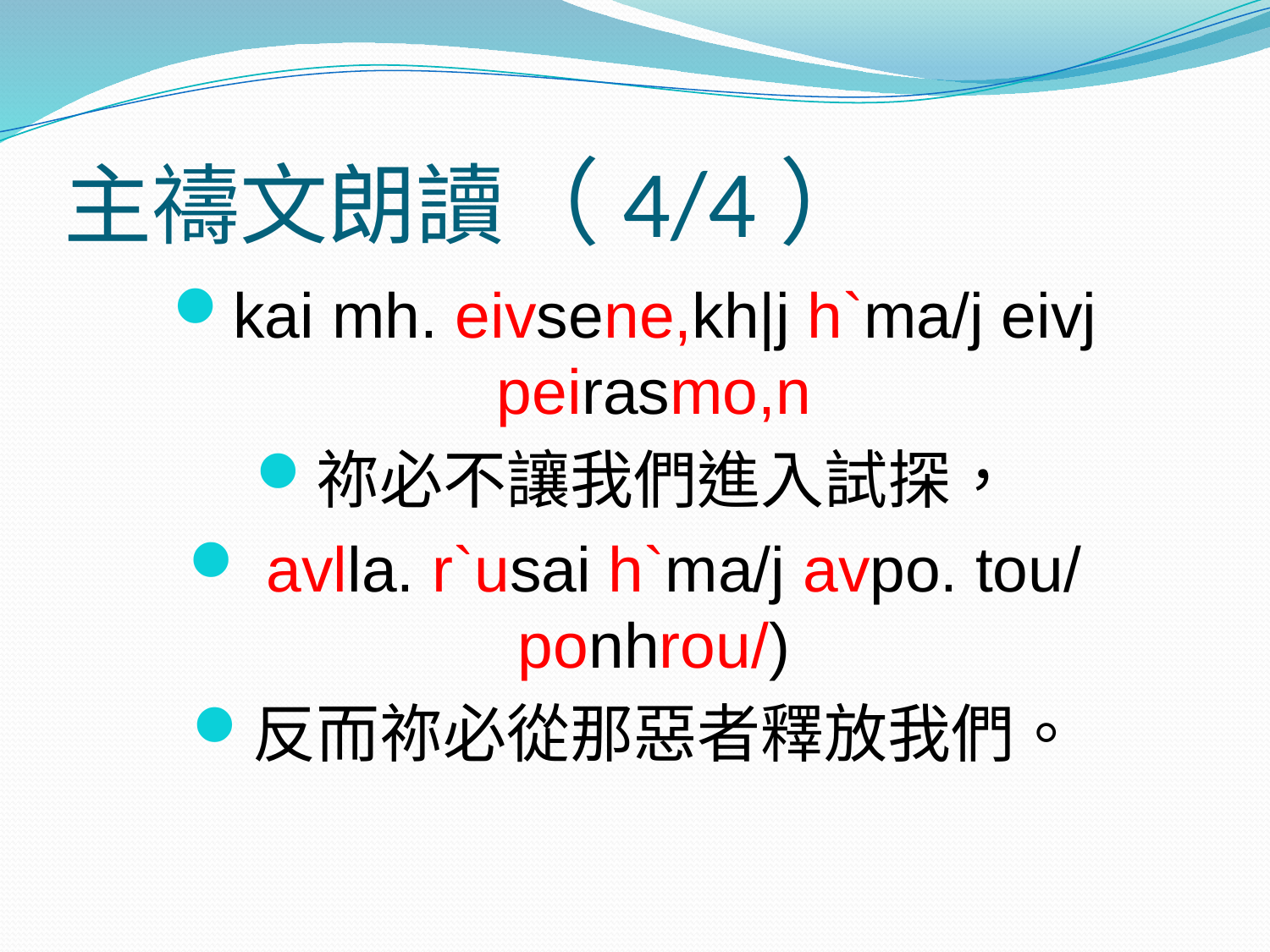

# 主禱文朗讀（4/4）
kai mh. eivsene,kh|j h`ma/j eivj peirasmo,n
祢必不讓我們進入試探，
 avlla. r`usai h`ma/j avpo. tou/ ponhrou/)
反而祢必從那惡者釋放我們。